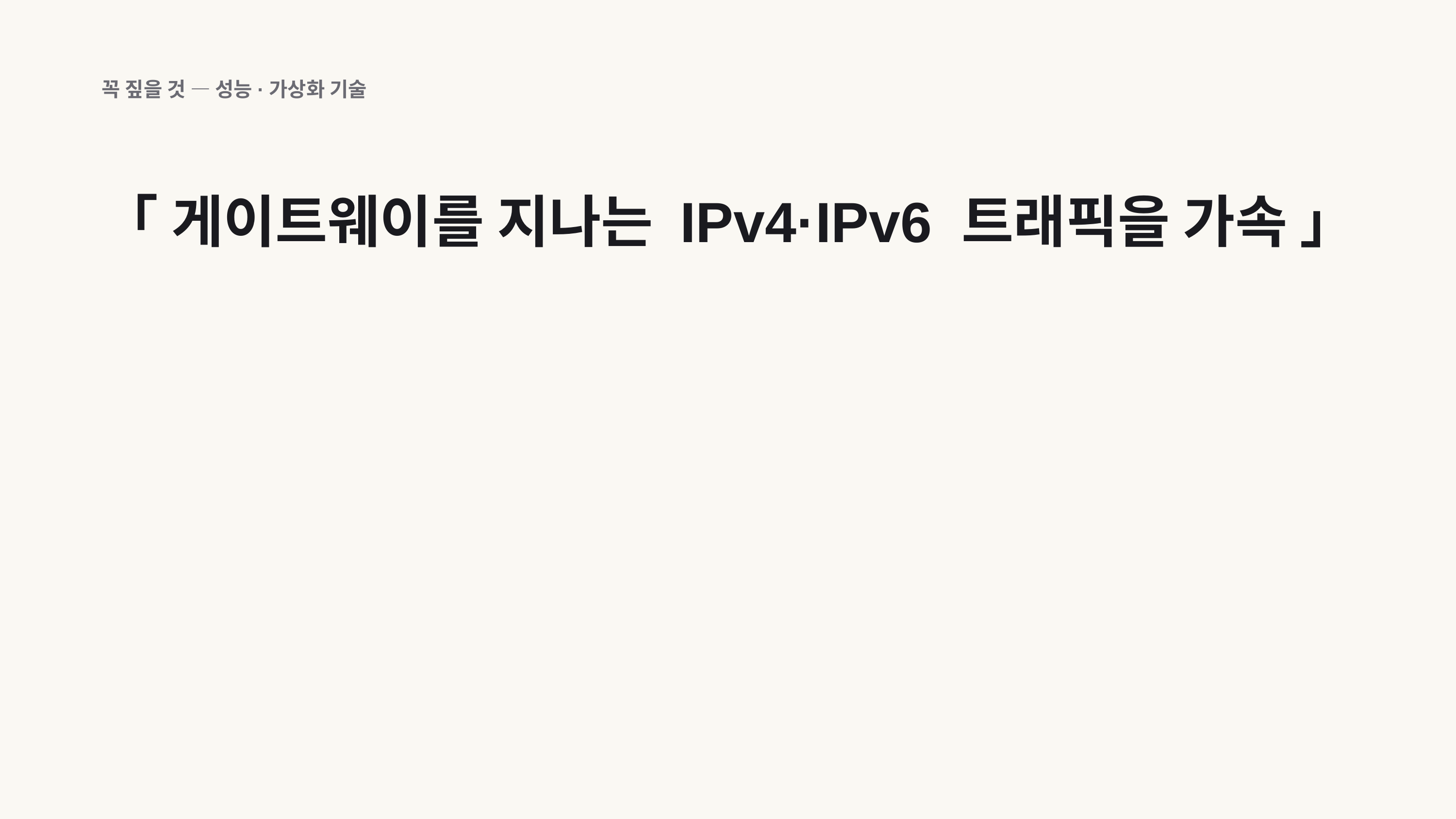

꼭 짚을 것 — 성능·가상화 기술
「 게이트웨이를 지나는 IPv4·IPv6 트래픽을 가속 」